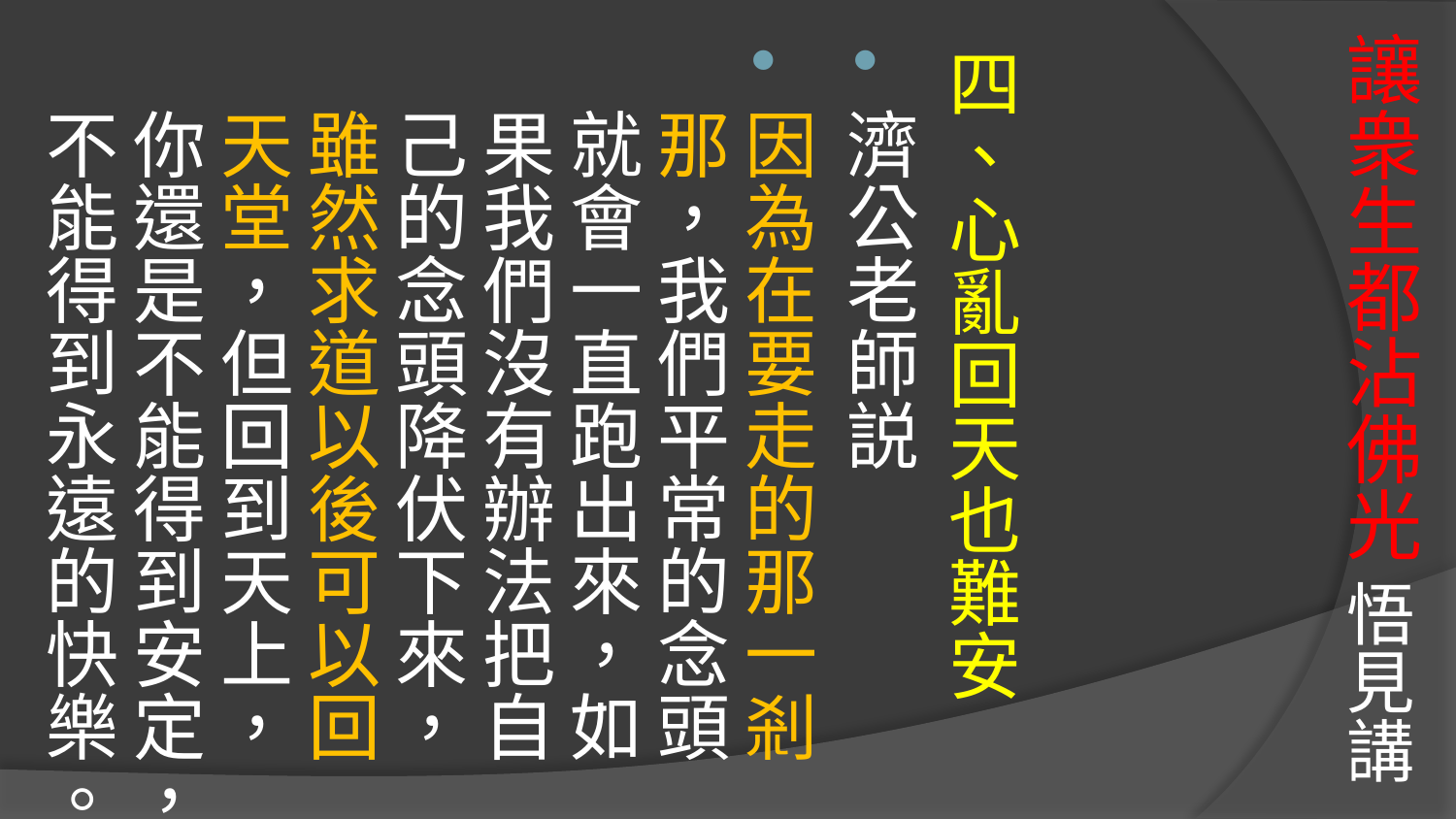

# 讓衆生都沾佛光 悟見講
四、心亂回天也難安
濟公老師説
因為在要走的那一剎那，我們平常的念頭就會一直跑出來，如果我們沒有辦法把自己的念頭降伏下來，雖然求道以後可以回天堂，但回到天上，你還是不能得到安定，不能得到永遠的快樂。